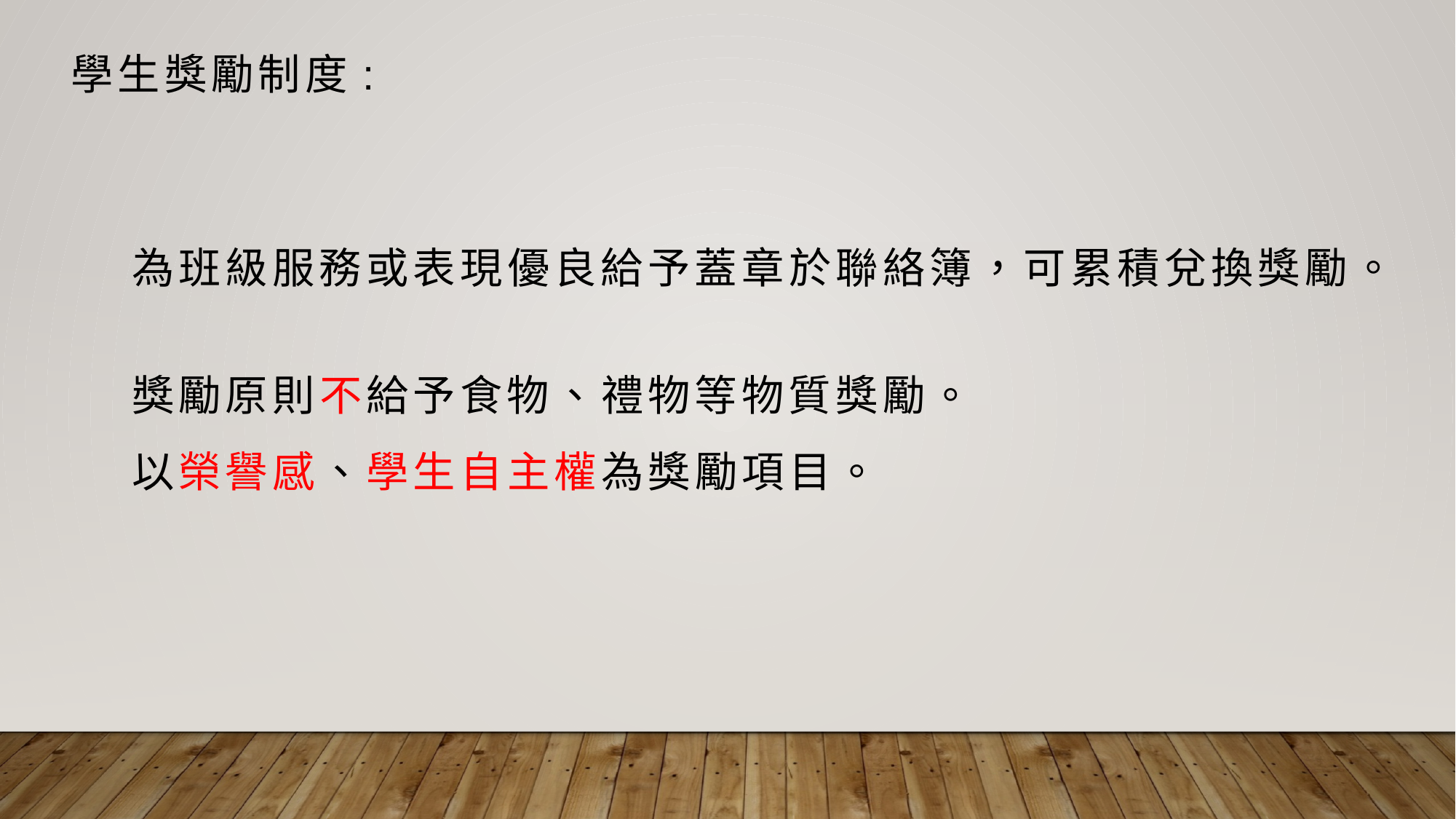

學生獎勵制度:
為班級服務或表現優良給予蓋章於聯絡簿，可累積兌換獎勵。

獎勵原則不給予食物、禮物等物質獎勵。
以榮譽感、學生自主權為獎勵項目。